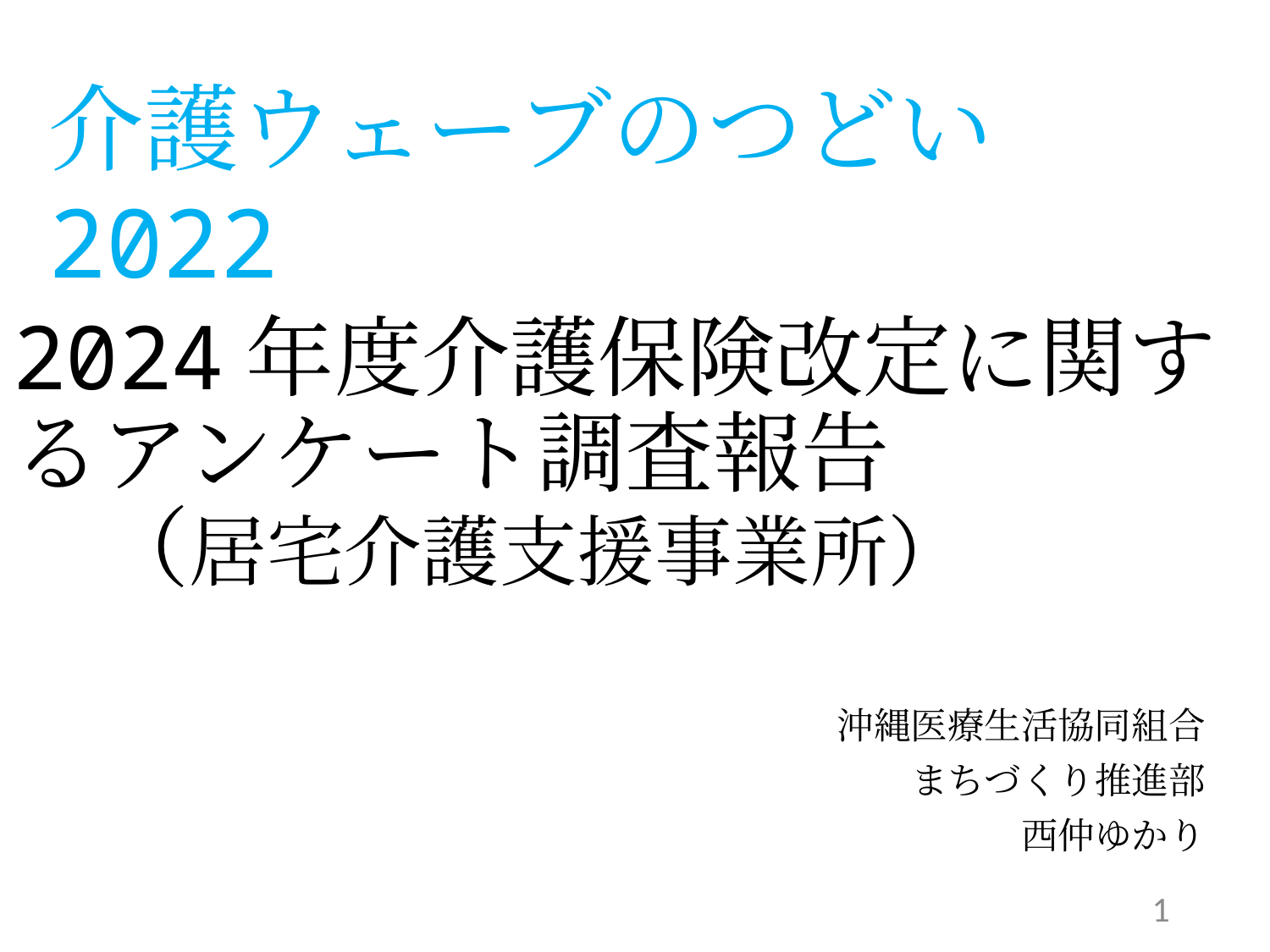

介護ウェーブのつどい2022
# 2024年度介護保険改定に関するアンケート調査報告 　（居宅介護支援事業所）
沖縄医療生活協同組合
まちづくり推進部
西仲ゆかり

1